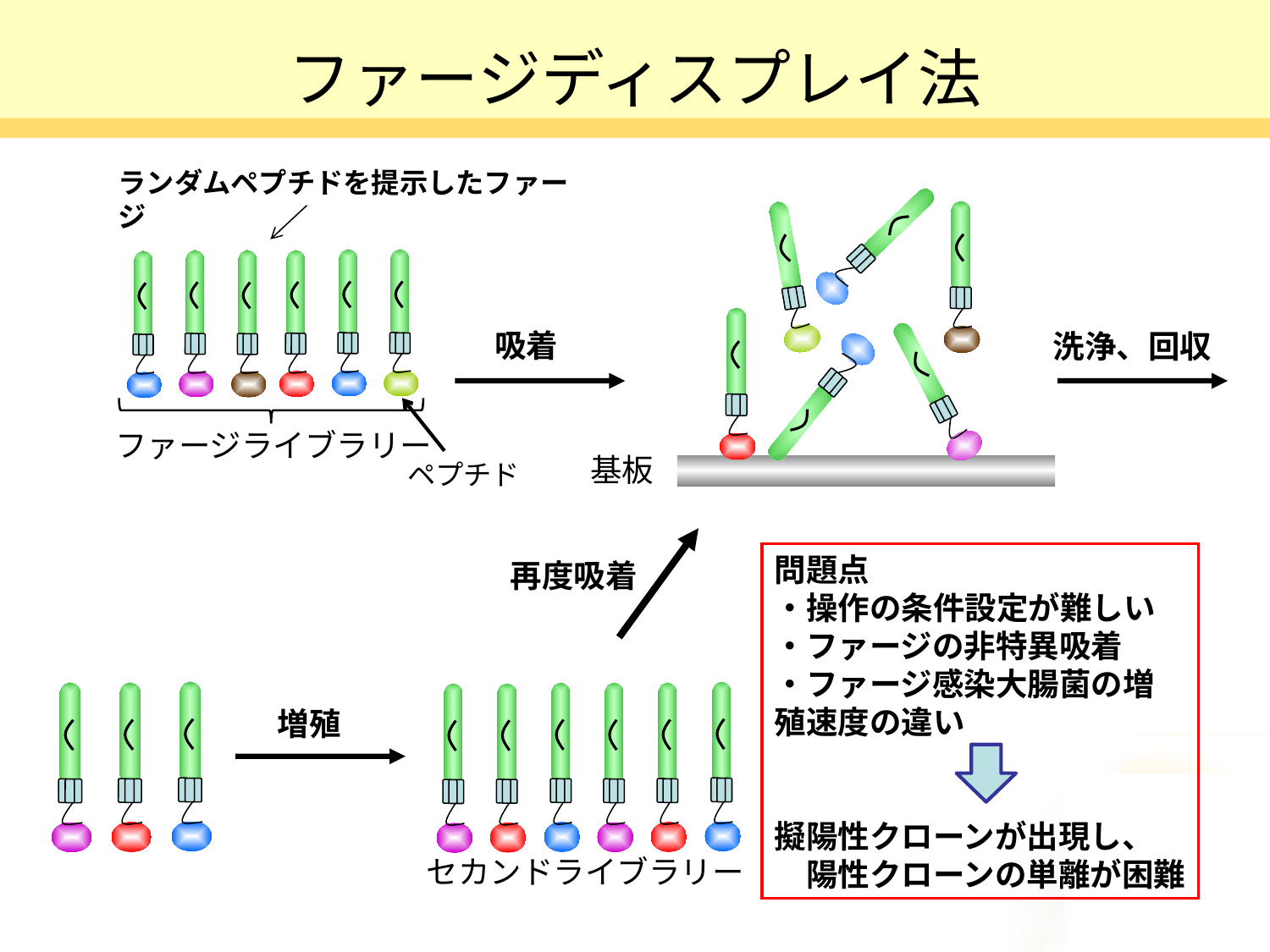

# ファージディスプレイ法
ランダムペプチドを提示したファージ

基板

吸着
洗浄、回収

ファージライブラリー
ペプチド
問題点
・操作の条件設定が難しい
・ファージの非特異吸着
・ファージ感染大腸菌の増殖速度の違い

擬陽性クローンが出現し、　　陽性クローンの単離が困難
再度吸着

増殖

セカンドライブラリー